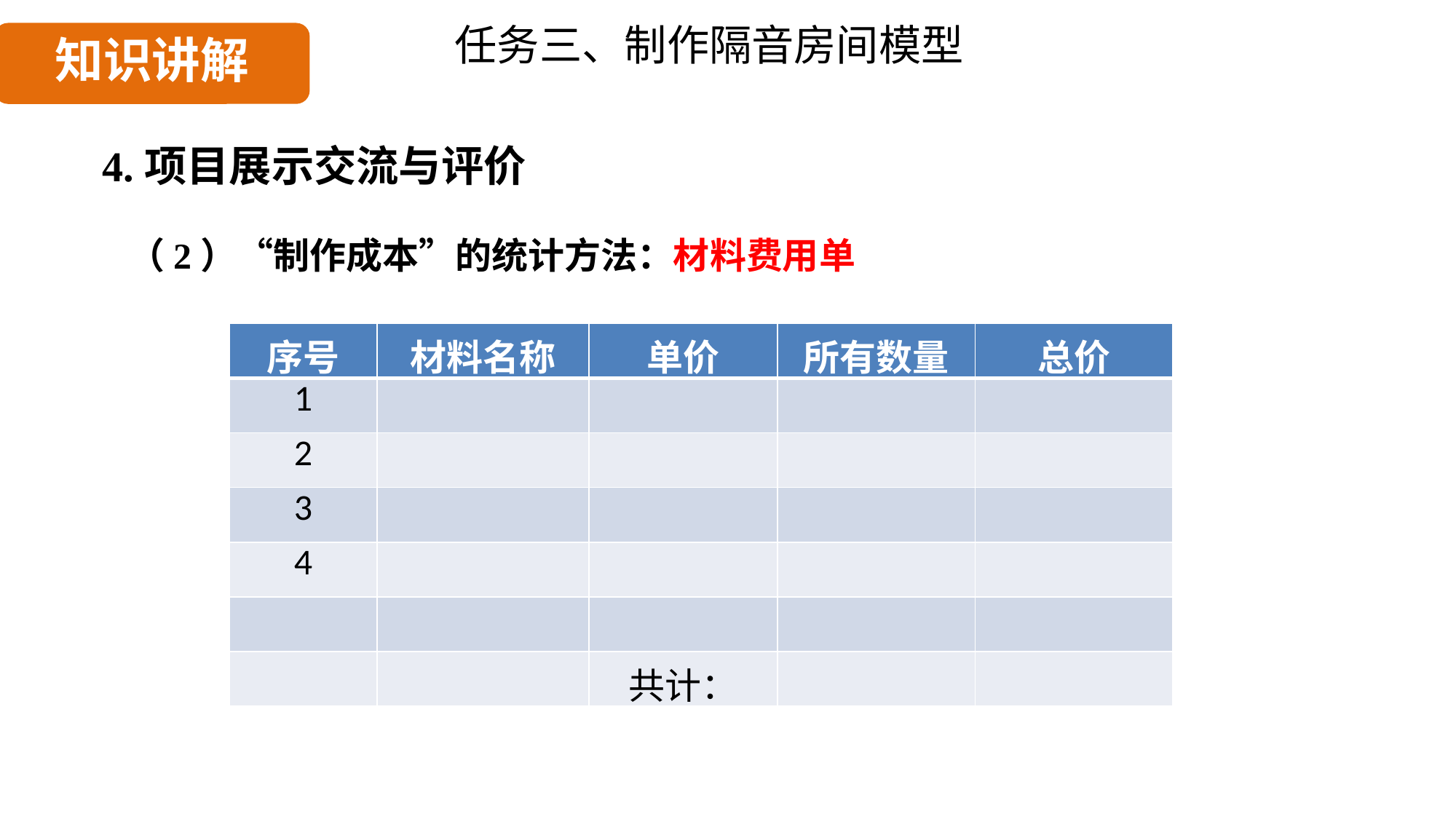

任务三、制作隔音房间模型
4.项目展示交流与评价
（2）“制作成本”的统计方法：材料费用单
| 序号 | 材料名称 | 单价 | 所有数量 | 总价 |
| --- | --- | --- | --- | --- |
| 1 |  |  |  |  |
| 2 |  |  |  |  |
| 3 |  |  |  |  |
| 4 |  |  |  |  |
|  |  |  |  |  |
|  |  | 共计： |  |  |